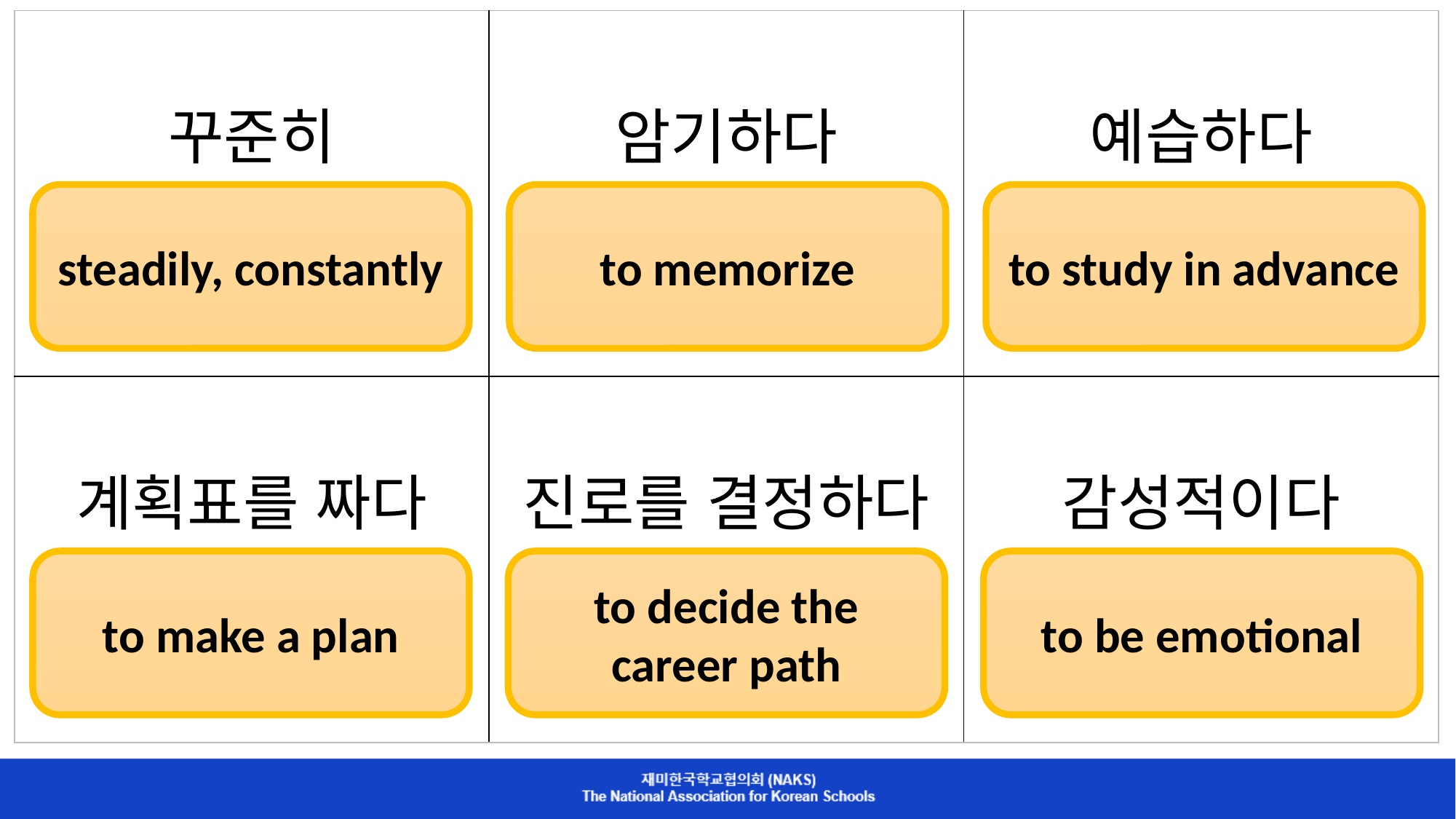

| 꾸준히 | 암기하다 | 예습하다 |
| --- | --- | --- |
| 계획표를 짜다 | 진로를 결정하다 | 감성적이다 |
steadily, constantly
to memorize
to study in advance
to make a plan
to decide the career path
to be emotional